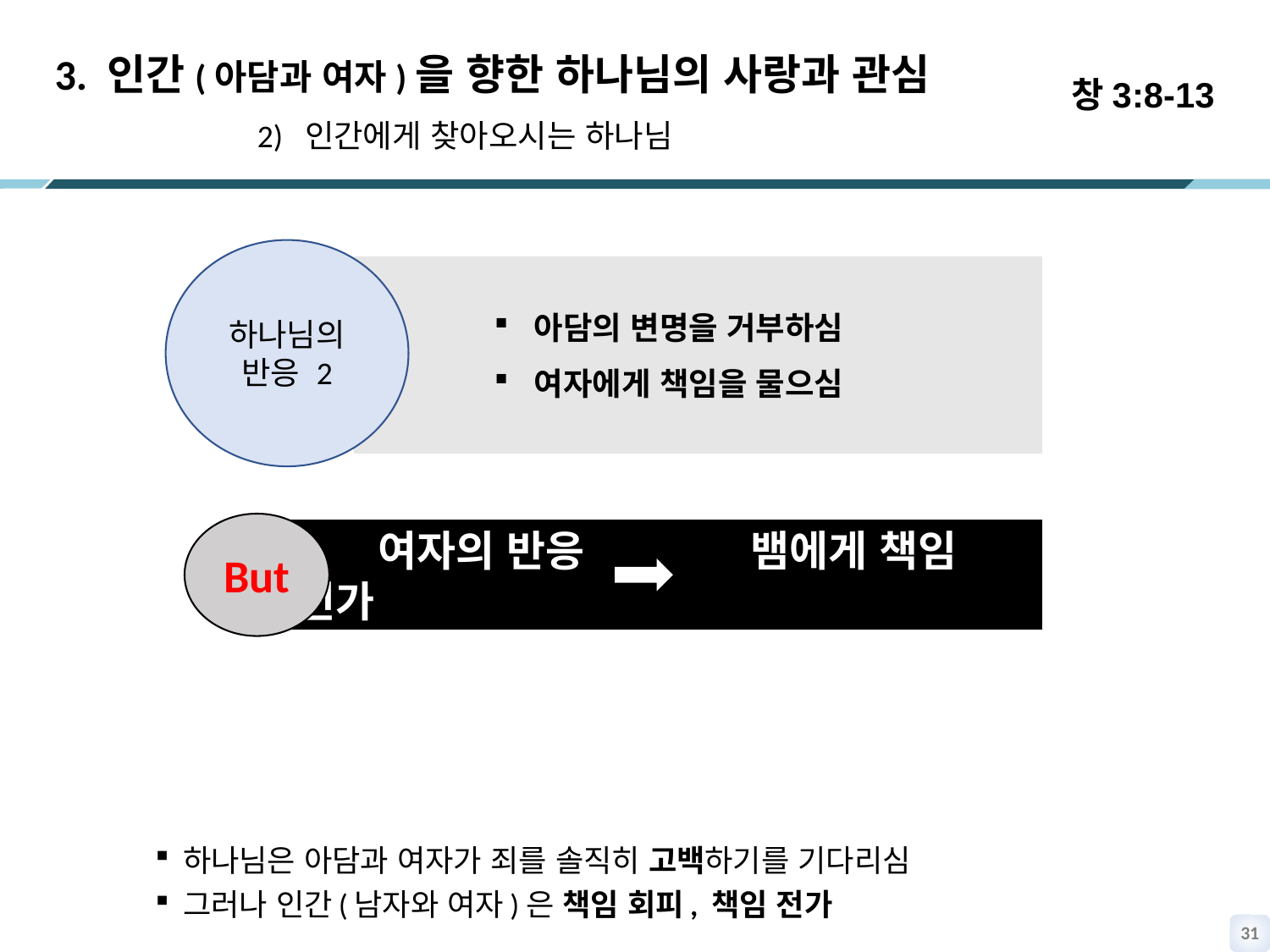

창3:8-13

  3. 인간(아담과 여자)을 향한 하나님의 사랑과 관심
2)  인간에게 찾아오시는 하나님

하나님은 아담과 여자가 죄를 솔직히 고백하기를 기다리심
그러나 인간(남자와 여자)은 책임 회피, 책임 전가

하나님의 반응 2
아담의 변명을 거부하심
여자에게 책임을 물으심
But
      여자의 반응              뱀에게 책임 전가

31